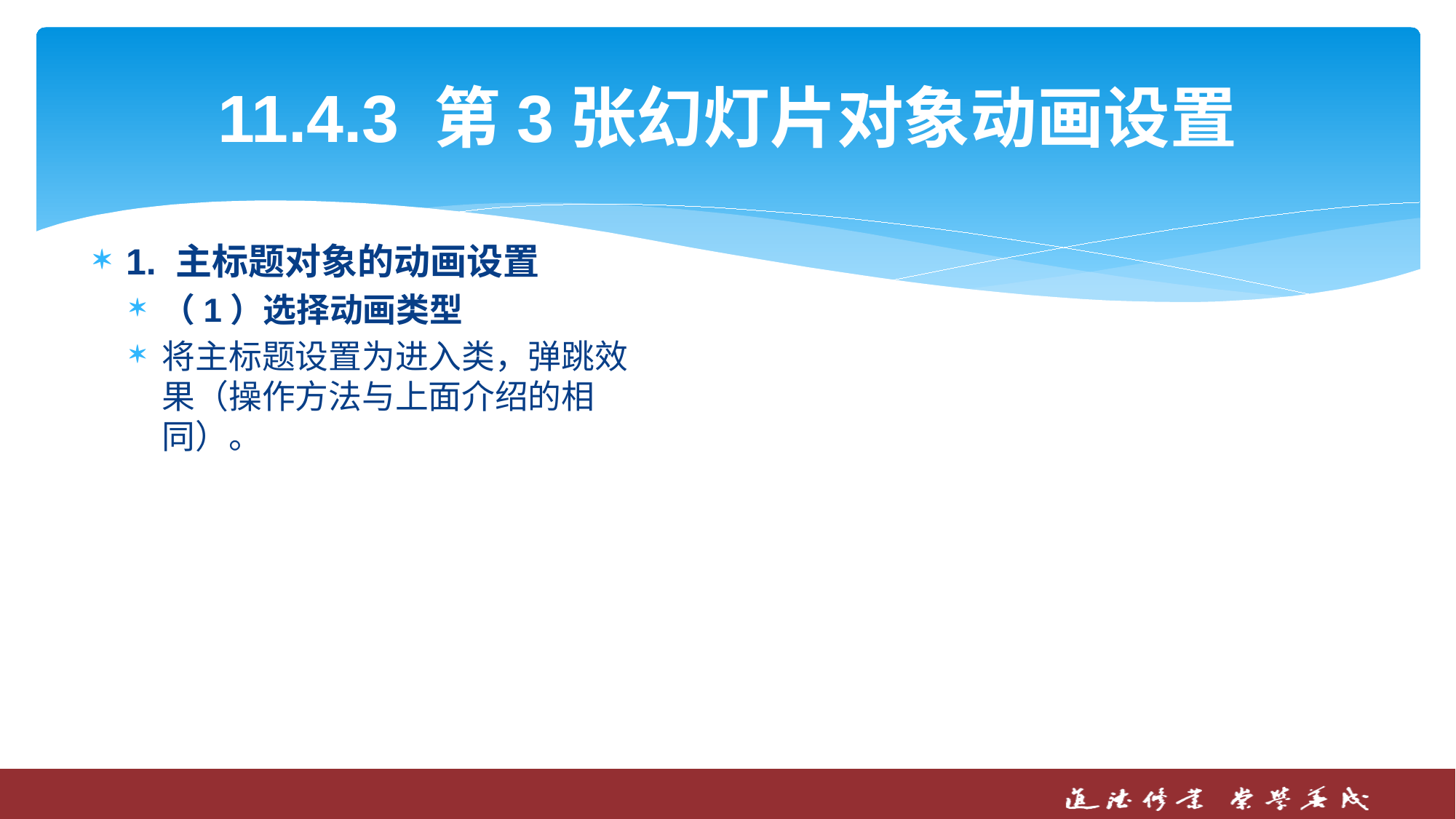

# 11.4.3 第3张幻灯片对象动画设置

1. 主标题对象的动画设置
（1）选择动画类型
将主标题设置为进入类，弹跳效果（操作方法与上面介绍的相同）。